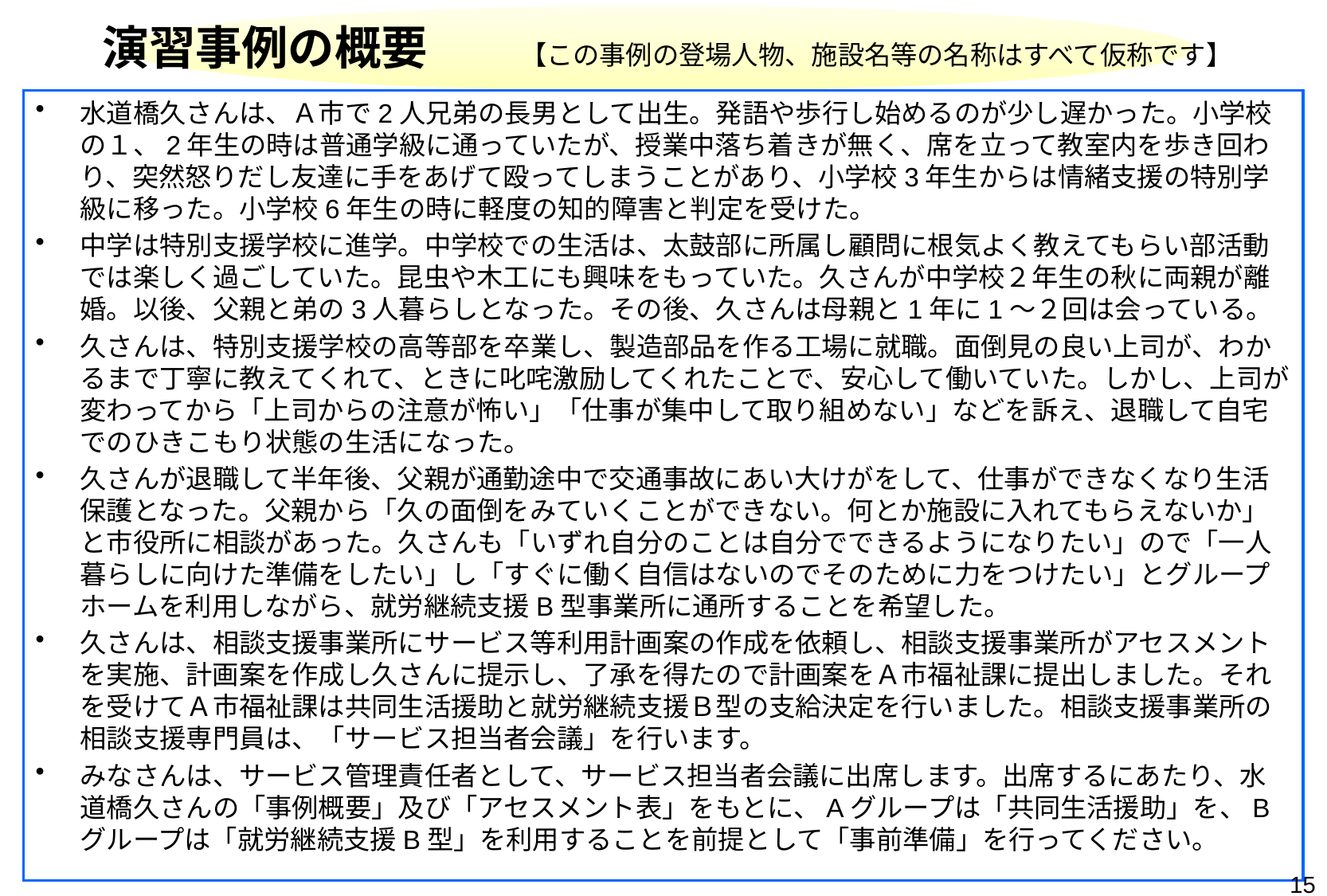

# 演習事例の概要　　【この事例の登場人物、施設名等の名称はすべて仮称です】
水道橋久さんは、Ａ市で2人兄弟の長男として出生。発語や歩行し始めるのが少し遅かった。小学校の１、2年生の時は普通学級に通っていたが、授業中落ち着きが無く、席を立って教室内を歩き回わり、突然怒りだし友達に手をあげて殴ってしまうことがあり、小学校3年生からは情緒支援の特別学級に移った。小学校6年生の時に軽度の知的障害と判定を受けた。
中学は特別支援学校に進学。中学校での生活は、太鼓部に所属し顧問に根気よく教えてもらい部活動では楽しく過ごしていた。昆虫や木工にも興味をもっていた。久さんが中学校２年生の秋に両親が離婚。以後、父親と弟の3人暮らしとなった。その後、久さんは母親と1年に1～２回は会っている。
久さんは、特別支援学校の高等部を卒業し、製造部品を作る工場に就職。面倒見の良い上司が、わかるまで丁寧に教えてくれて、ときに叱咤激励してくれたことで、安心して働いていた。しかし、上司が変わってから「上司からの注意が怖い」「仕事が集中して取り組めない」などを訴え、退職して自宅でのひきこもり状態の生活になった。
久さんが退職して半年後、父親が通勤途中で交通事故にあい大けがをして、仕事ができなくなり生活保護となった。父親から「久の面倒をみていくことができない。何とか施設に入れてもらえないか」と市役所に相談があった。久さんも「いずれ自分のことは自分でできるようになりたい」ので「一人暮らしに向けた準備をしたい」し「すぐに働く自信はないのでそのために力をつけたい」とグループホームを利用しながら、就労継続支援B型事業所に通所することを希望した。
久さんは、相談支援事業所にサービス等利用計画案の作成を依頼し、相談支援事業所がアセスメントを実施、計画案を作成し久さんに提示し、了承を得たので計画案をＡ市福祉課に提出しました。それを受けてＡ市福祉課は共同生活援助と就労継続支援Ｂ型の支給決定を行いました。相談支援事業所の相談支援専門員は、「サービス担当者会議」を行います。
みなさんは、サービス管理責任者として、サービス担当者会議に出席します。出席するにあたり、水道橋久さんの「事例概要」及び「アセスメント表」をもとに、Aグループは「共同生活援助」を、Bグループは「就労継続支援B型」を利用することを前提として「事前準備」を行ってください。

15